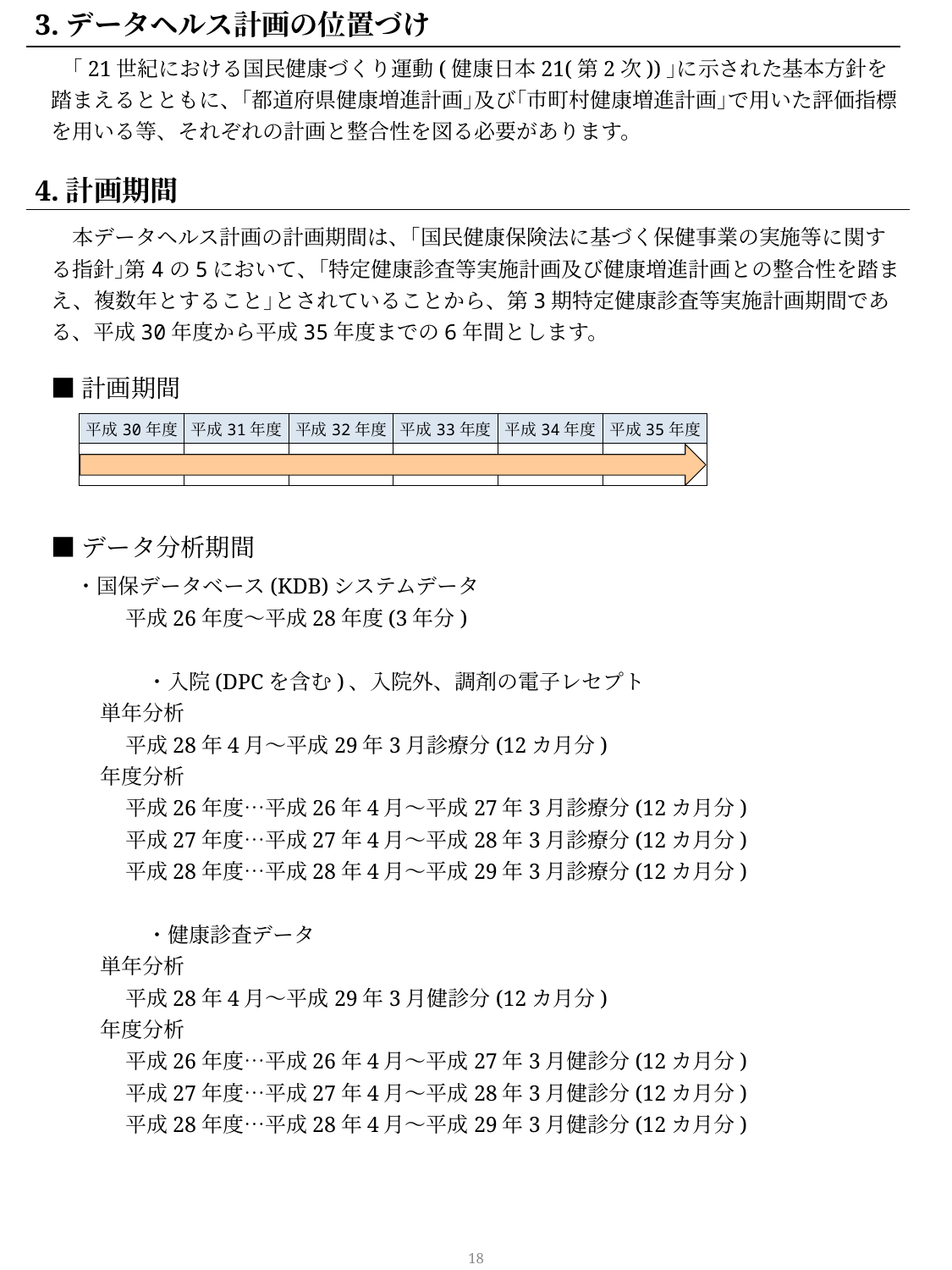

3.データヘルス計画の位置づけ
　｢21世紀における国民健康づくり運動(健康日本21(第2次))｣に示された基本方針を踏まえるとともに、｢都道府県健康増進計画｣及び｢市町村健康増進計画｣で用いた評価指標を用いる等、それぞれの計画と整合性を図る必要があります。
4.計画期間
　本データヘルス計画の計画期間は、｢国民健康保険法に基づく保健事業の実施等に関する指針｣第4の5において、｢特定健康診査等実施計画及び健康増進計画との整合性を踏まえ、複数年とすること｣とされていることから、第3期特定健康診査等実施計画期間である、平成30年度から平成35年度までの6年間とします。
■計画期間
| 平成30年度 | 平成31年度 | 平成32年度 | 平成33年度 | 平成34年度 | 平成35年度 |
| --- | --- | --- | --- | --- | --- |
|  |  |  |  |  |  |

■データ分析期間
　・国保データベース(KDB)システムデータ
平成26年度～平成28年度(3年分)

　・入院(DPCを含む)、入院外、調剤の電子レセプト
単年分析
平成28年4月～平成29年3月診療分(12カ月分)
年度分析
平成26年度…平成26年4月～平成27年3月診療分(12カ月分)
平成27年度…平成27年4月～平成28年3月診療分(12カ月分)
平成28年度…平成28年4月～平成29年3月診療分(12カ月分)

　・健康診査データ
単年分析
平成28年4月～平成29年3月健診分(12カ月分)
年度分析
平成26年度…平成26年4月～平成27年3月健診分(12カ月分)
平成27年度…平成27年4月～平成28年3月健診分(12カ月分)
平成28年度…平成28年4月～平成29年3月健診分(12カ月分)
18